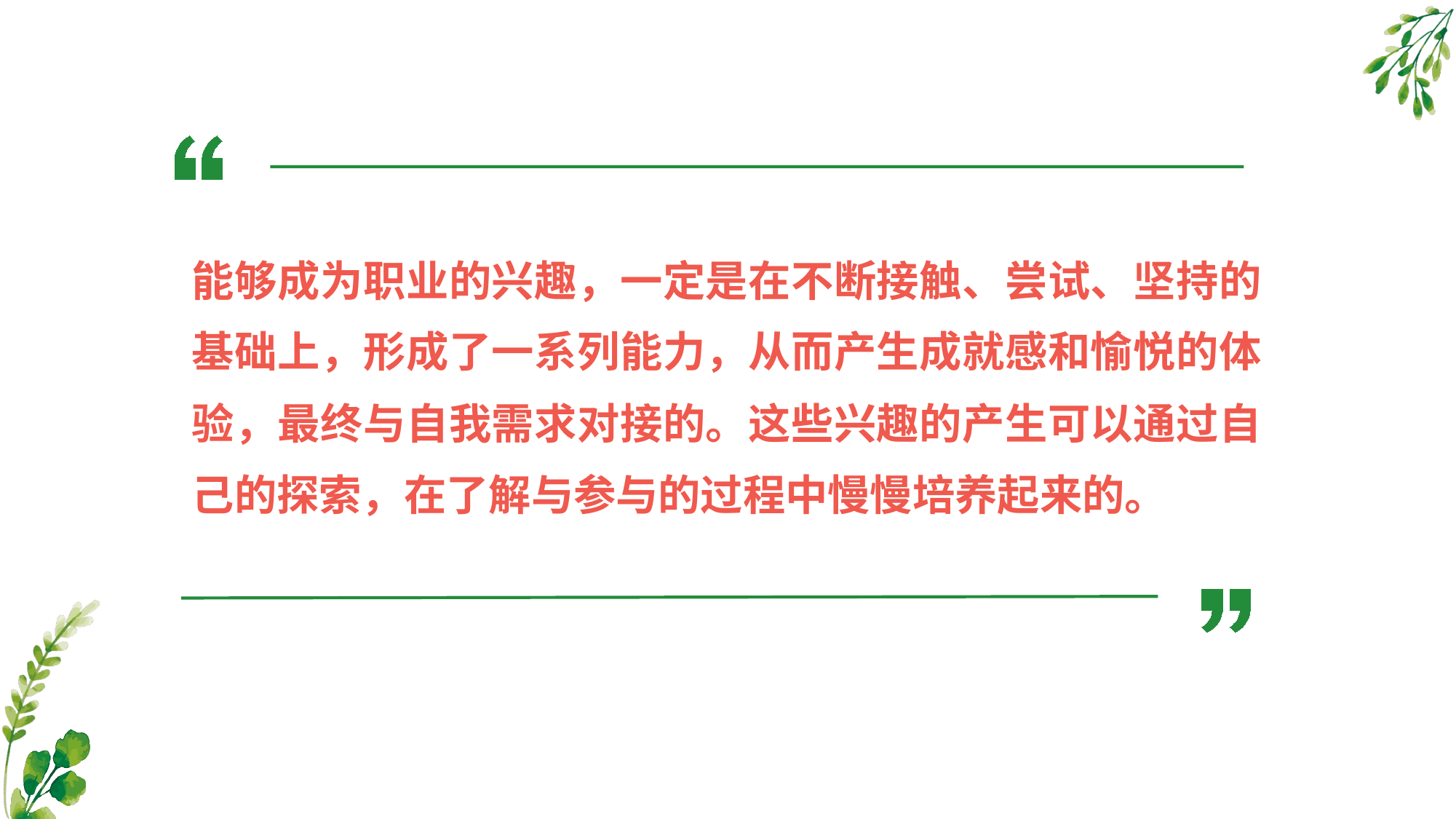

能够成为职业的兴趣，一定是在不断接触、尝试、坚持的基础上，形成了一系列能力，从而产生成就感和愉悦的体验，最终与自我需求对接的。这些兴趣的产生可以通过自己的探索，在了解与参与的过程中慢慢培养起来的。